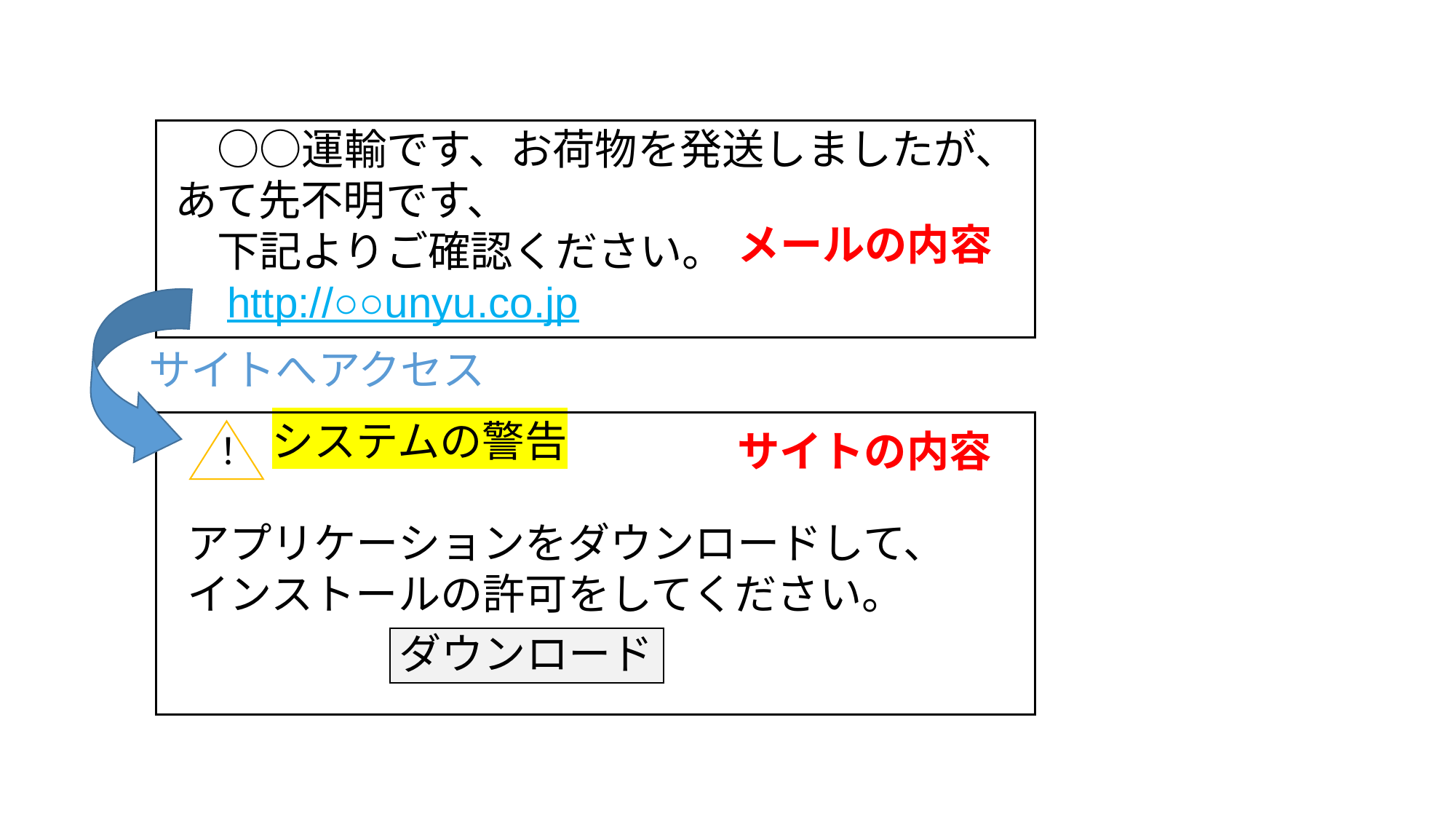

○○運輸です、お荷物を発送しましたが、
　あて先不明です、
　　下記よりご確認ください。
　　http://○○unyu.co.jp

メールの内容

サイトへアクセス
　　　　システムの警告

　　アプリケーションをダウンロードして、
　　インストールの許可をしてください。
　　　　　　　ダウンロード

サイトの内容
！